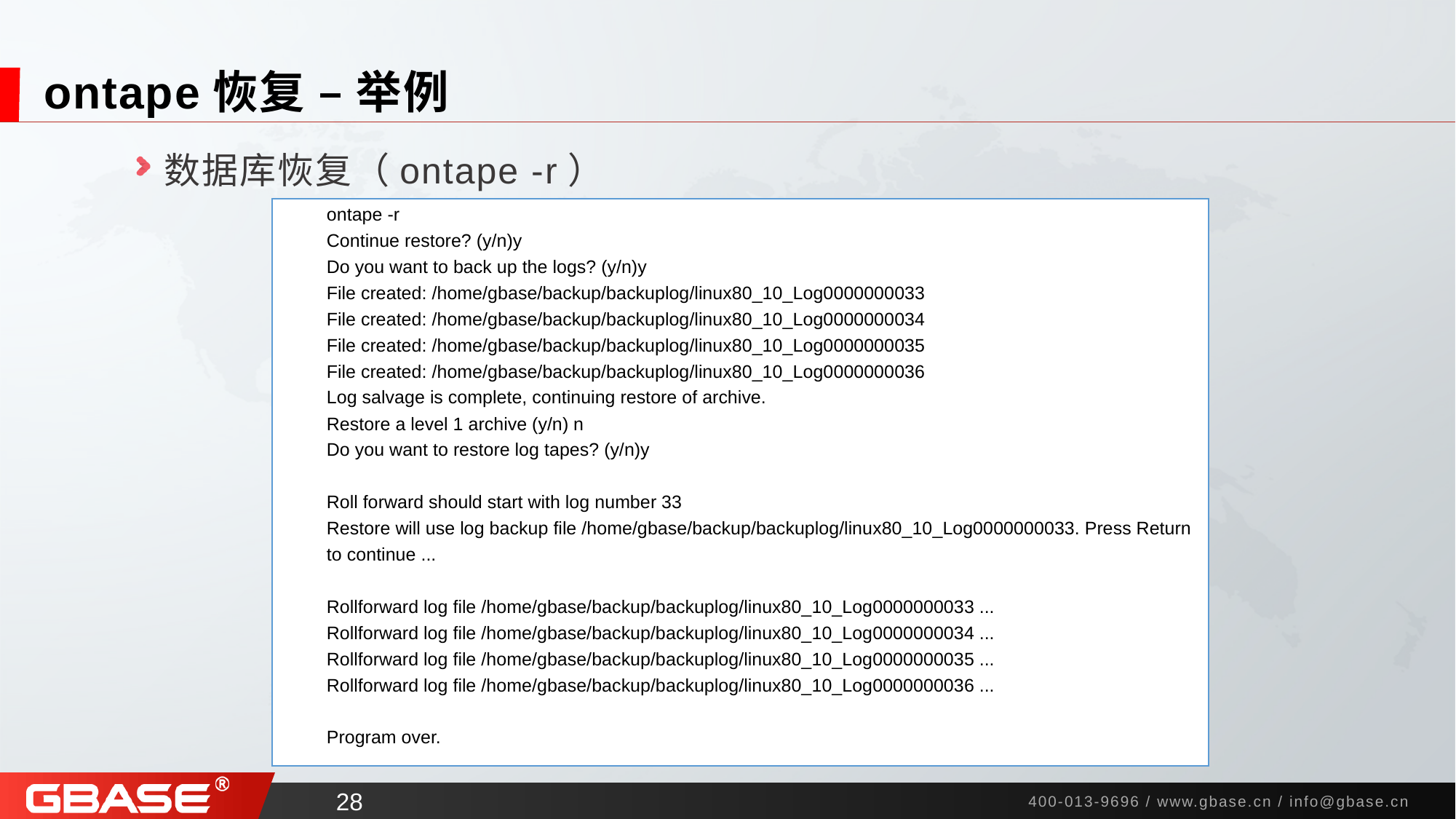

# ontape恢复 – 举例
数据库恢复（ontape -r）

ontape -r
Continue restore? (y/n)y
Do you want to back up the logs? (y/n)y
File created: /home/gbase/backup/backuplog/linux80_10_Log0000000033
File created: /home/gbase/backup/backuplog/linux80_10_Log0000000034
File created: /home/gbase/backup/backuplog/linux80_10_Log0000000035
File created: /home/gbase/backup/backuplog/linux80_10_Log0000000036
Log salvage is complete, continuing restore of archive.
Restore a level 1 archive (y/n) n
Do you want to restore log tapes? (y/n)y

Roll forward should start with log number 33
Restore will use log backup file /home/gbase/backup/backuplog/linux80_10_Log0000000033. Press Return to continue ...

Rollforward log file /home/gbase/backup/backuplog/linux80_10_Log0000000033 ...
Rollforward log file /home/gbase/backup/backuplog/linux80_10_Log0000000034 ...
Rollforward log file /home/gbase/backup/backuplog/linux80_10_Log0000000035 ...
Rollforward log file /home/gbase/backup/backuplog/linux80_10_Log0000000036 ...

Program over.